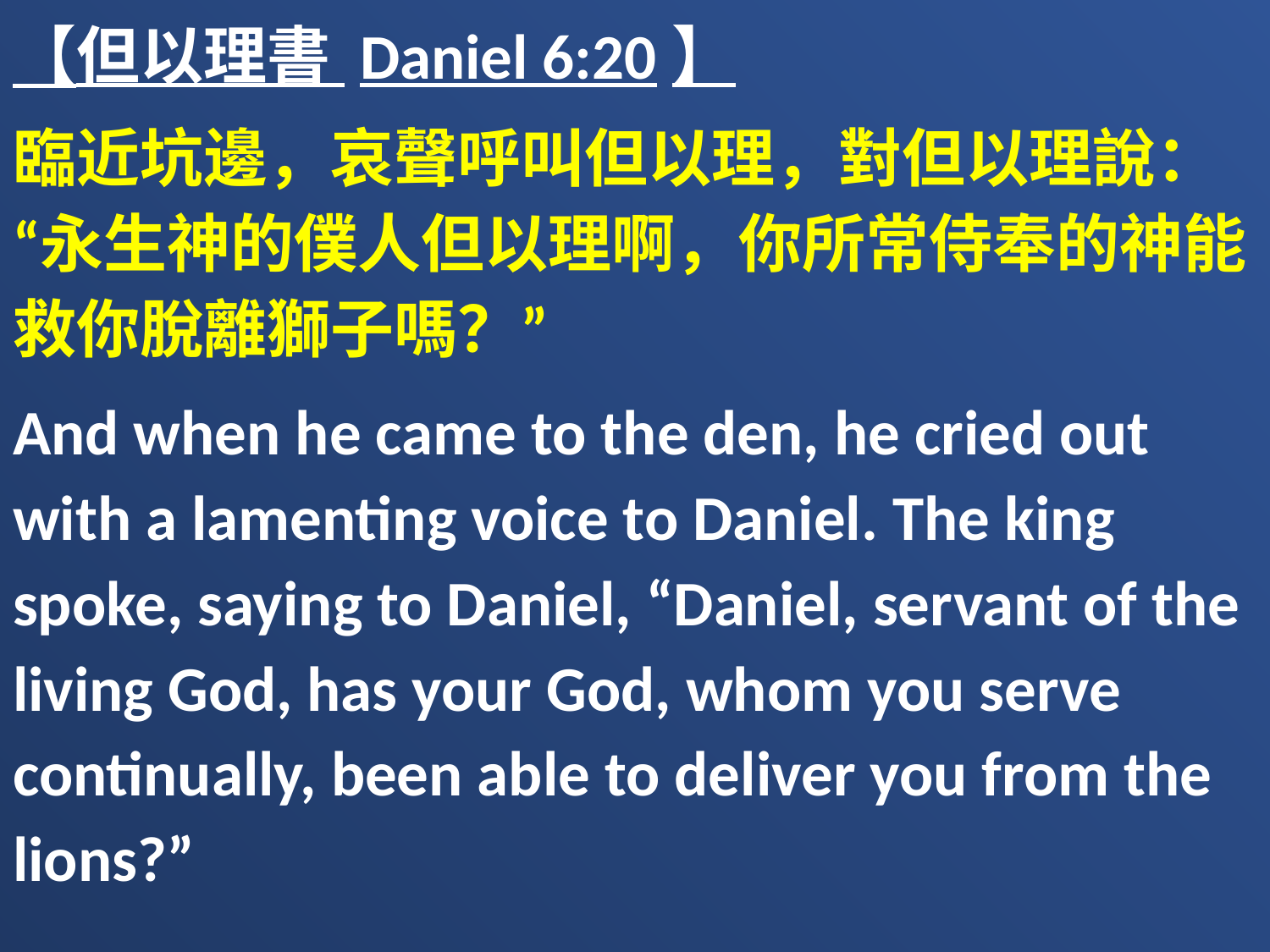

【但以理書 Daniel 6:20】
臨近坑邊，哀聲呼叫但以理，對但以理說：“永生神的僕人但以理啊，你所常侍奉的神能救你脫離獅子嗎？”
And when he came to the den, he cried out with a lamenting voice to Daniel. The king spoke, saying to Daniel, “Daniel, servant of the living God, has your God, whom you serve continually, been able to deliver you from the lions?”